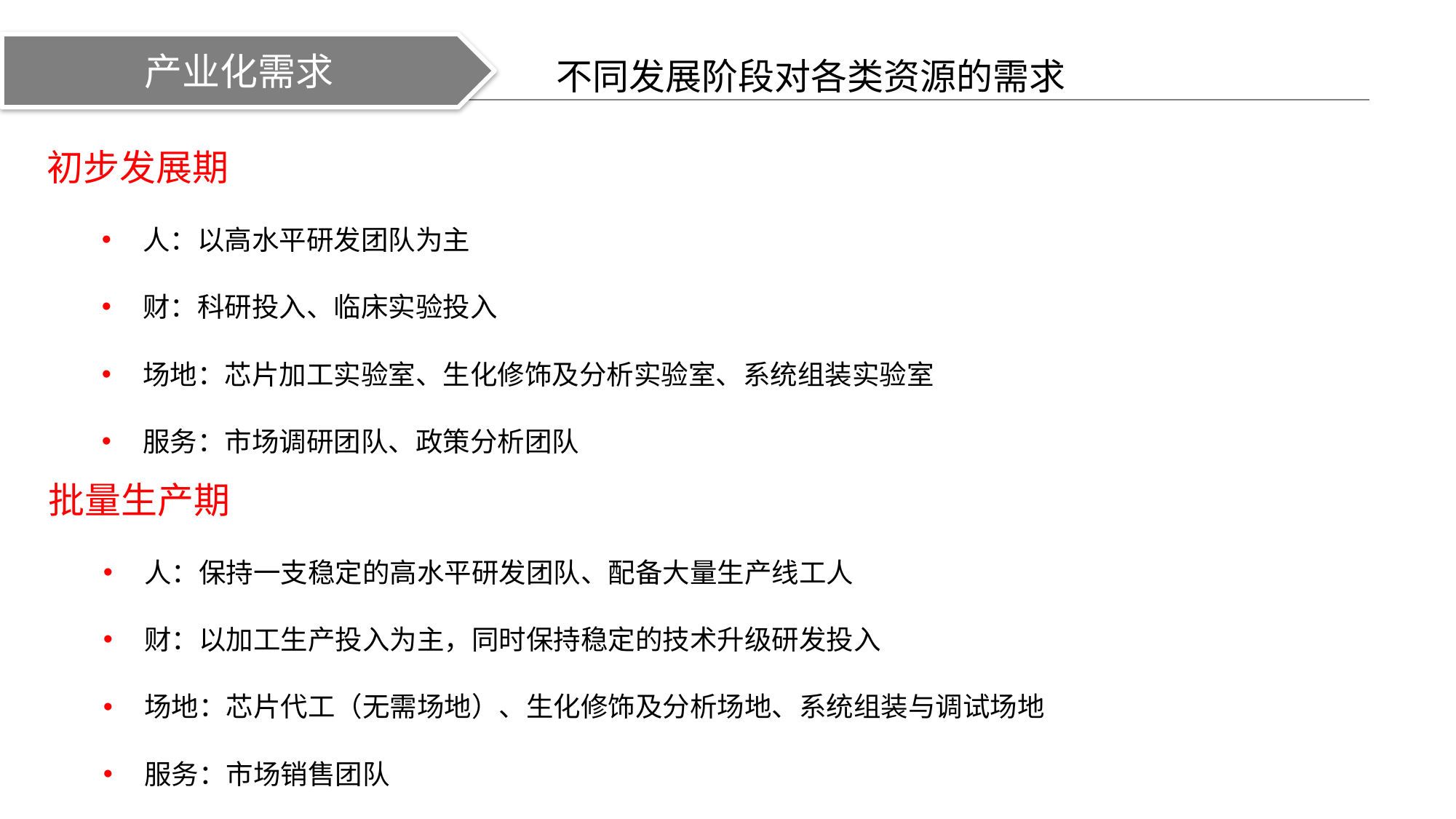

产业化需求
不同发展阶段对各类资源的需求
初步发展期
人：以高水平研发团队为主
财：科研投入、临床实验投入
场地：芯片加工实验室、生化修饰及分析实验室、系统组装实验室
服务：市场调研团队、政策分析团队
批量生产期
人：保持一支稳定的高水平研发团队、配备大量生产线工人
财：以加工生产投入为主，同时保持稳定的技术升级研发投入
场地：芯片代工（无需场地）、生化修饰及分析场地、系统组装与调试场地
服务：市场销售团队